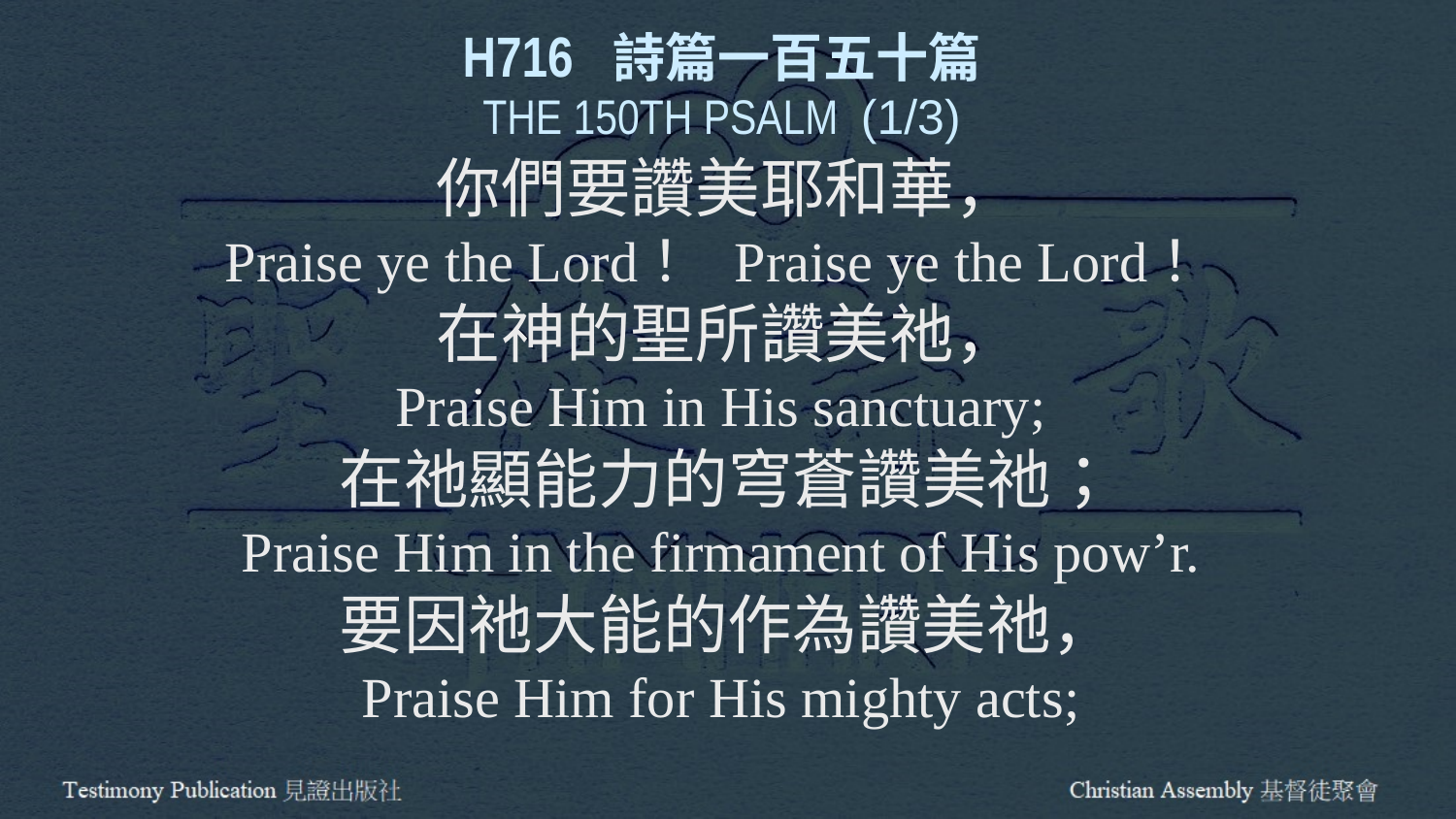

H716  詩篇一百五十篇
THE 150TH PSALM  (1/3)
你們要讚美耶和華，
Praise ye the Lord！ Praise ye the Lord！
在神的聖所讚美祂，
Praise Him in His sanctuary;
在祂顯能力的穹蒼讚美祂；
Praise Him in the firmament of His pow’r.
要因祂大能的作為讚美祂，
Praise Him for His mighty acts;